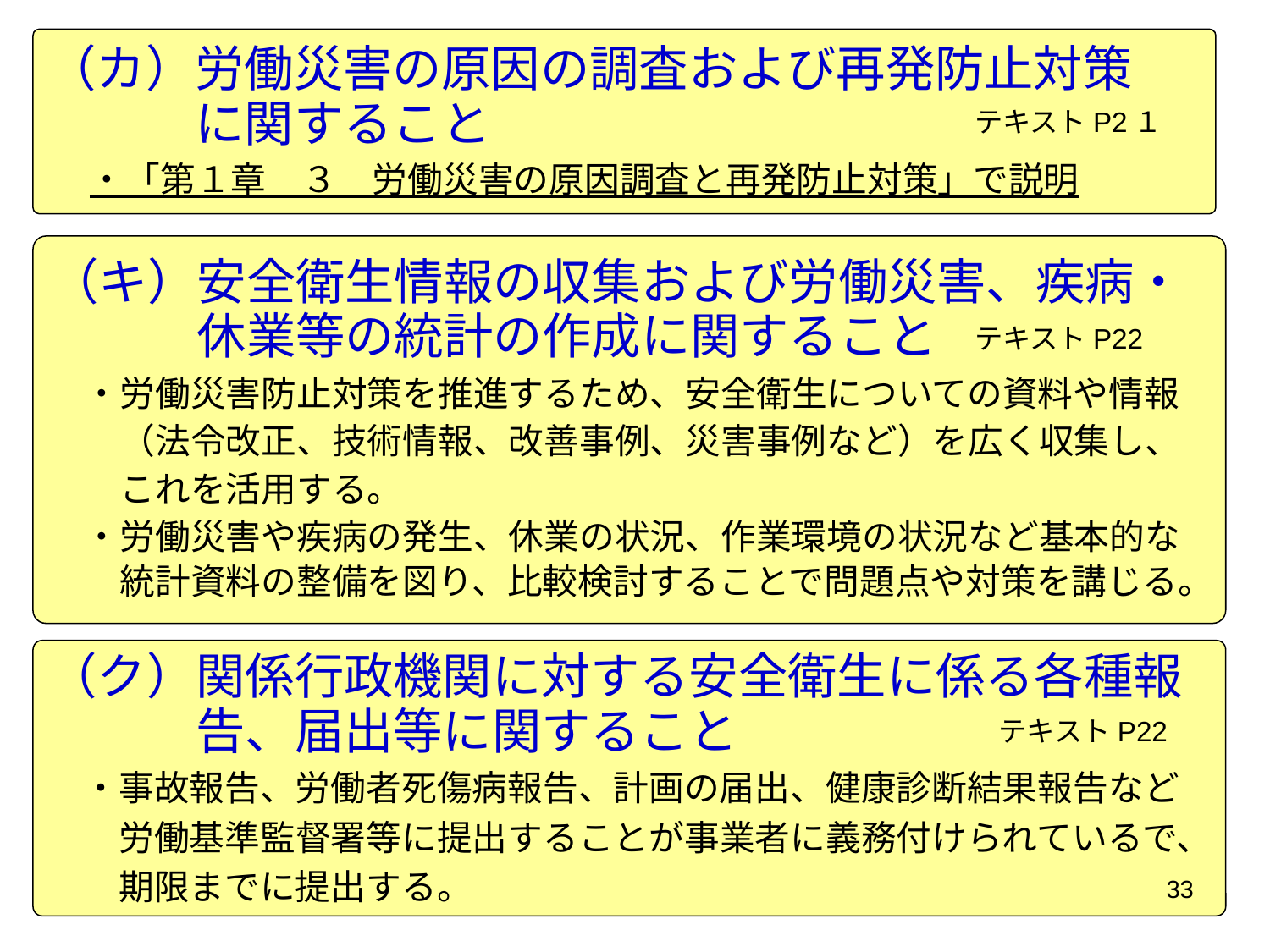

（カ）労働災害の原因の調査および再発防止対策
　　　に関すること
　・「第１章　３　労働災害の原因調査と再発防止対策」で説明
テキストP2１
（キ）安全衛生情報の収集および労働災害、疾病・
　　　休業等の統計の作成に関すること
　・労働災害防止対策を推進するため、安全衛生についての資料や情報
　　（法令改正、技術情報、改善事例、災害事例など）を広く収集し、
　　これを活用する。
　・労働災害や疾病の発生、休業の状況、作業環境の状況など基本的な
　　統計資料の整備を図り、比較検討することで問題点や対策を講じる。
テキストP22
（ク）関係行政機関に対する安全衛生に係る各種報
　　　告、届出等に関すること
　・事故報告、労働者死傷病報告、計画の届出、健康診断結果報告など
　　労働基準監督署等に提出することが事業者に義務付けられているで、
　　期限までに提出する。
テキストP22
33
テキストP17～P19